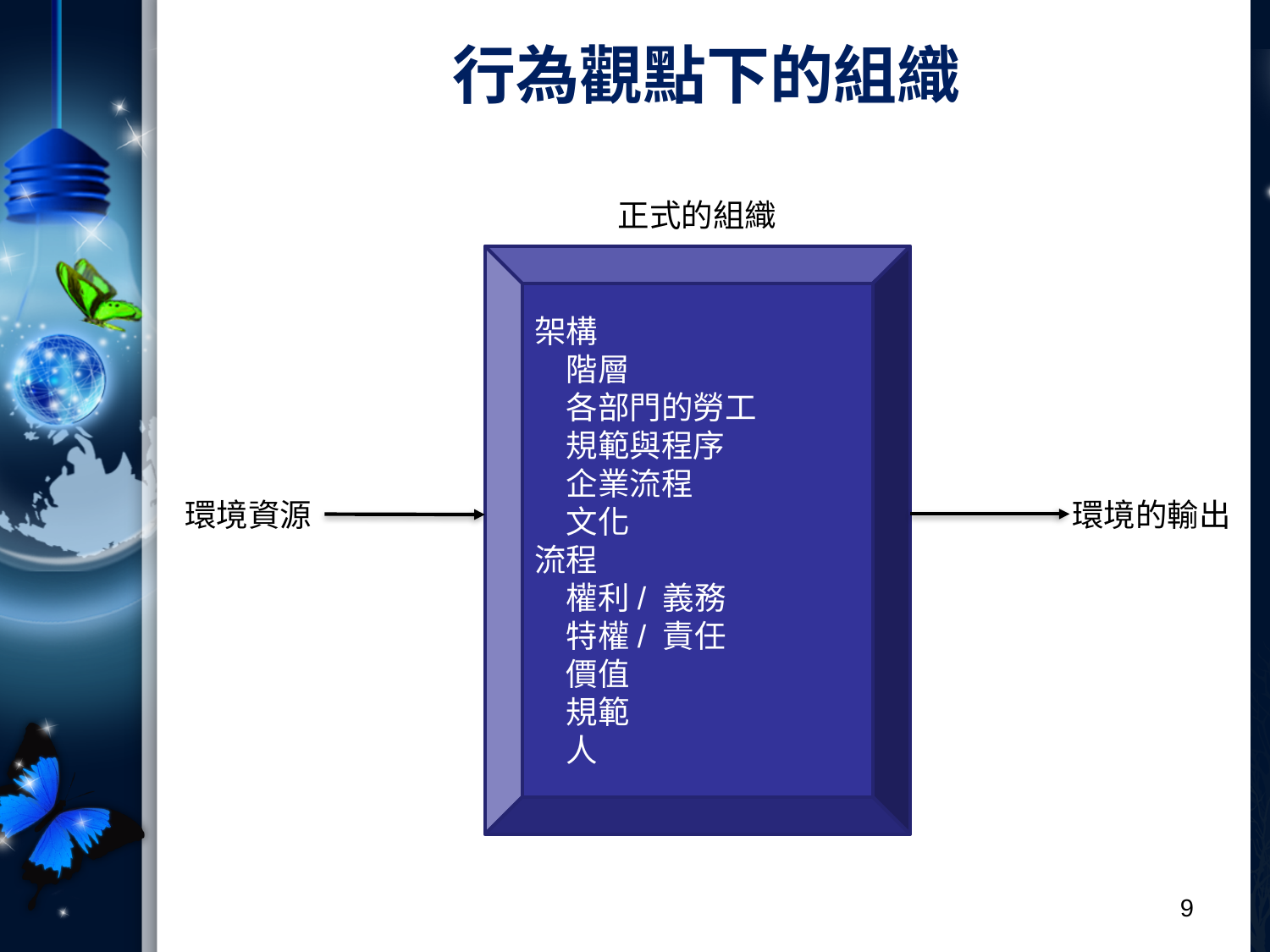

# 行為觀點下的組織
正式的組織
架構
　階層
　各部門的勞工
　規範與程序
　企業流程
　文化
流程
　權利/ 義務
　特權/ 責任
　價值
　規範
　人
環境資源
環境的輸出
9